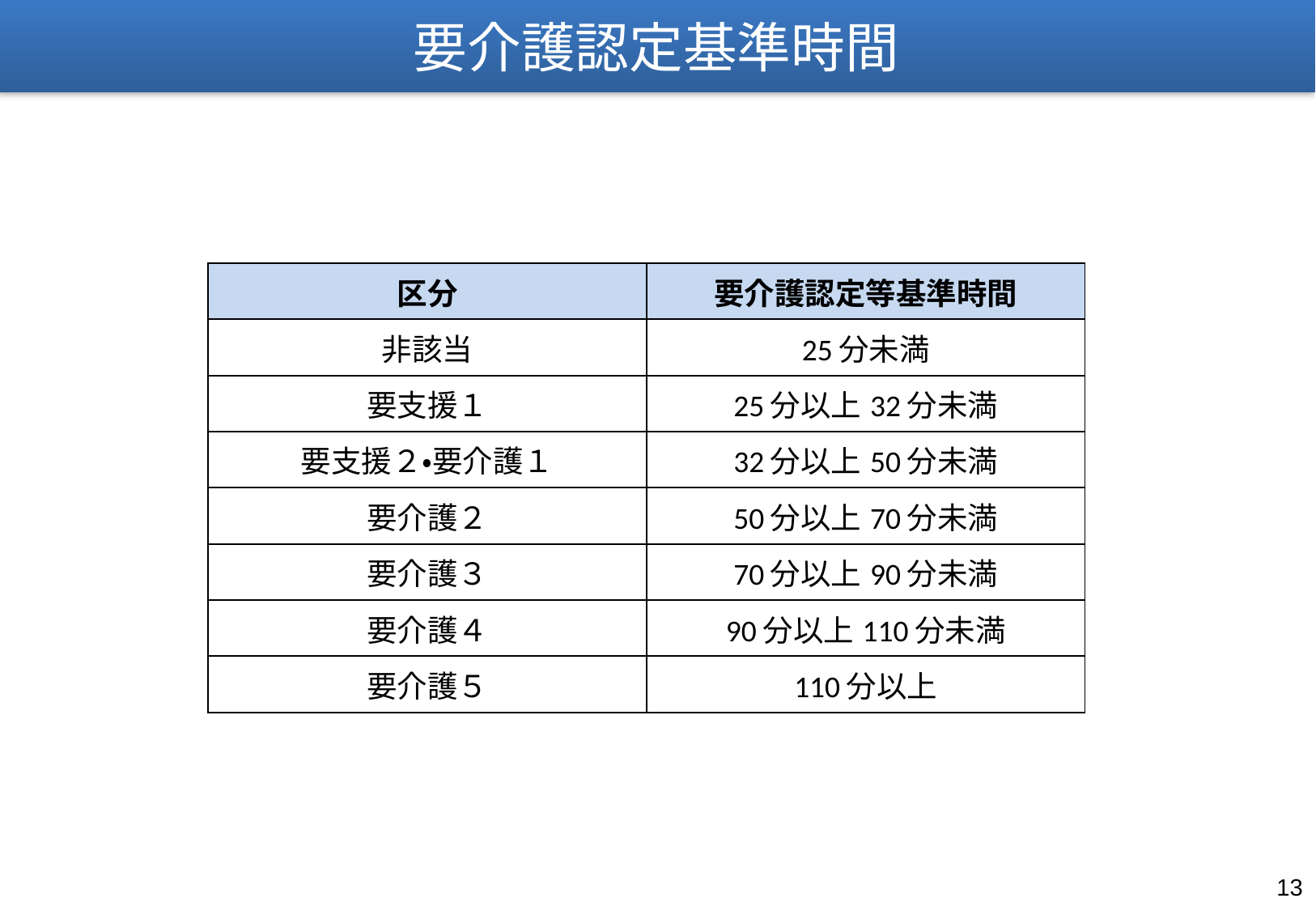

要介護認定基準時間
| 区分 | 要介護認定等基準時間 |
| --- | --- |
| 非該当 | 25分未満 |
| 要支援１ | 25分以上32分未満 |
| 要支援２・要介護１ | 32分以上50分未満 |
| 要介護２ | 50分以上70分未満 |
| 要介護３ | 70分以上90分未満 |
| 要介護４ | 90分以上110分未満 |
| 要介護５ | 110分以上 |
13